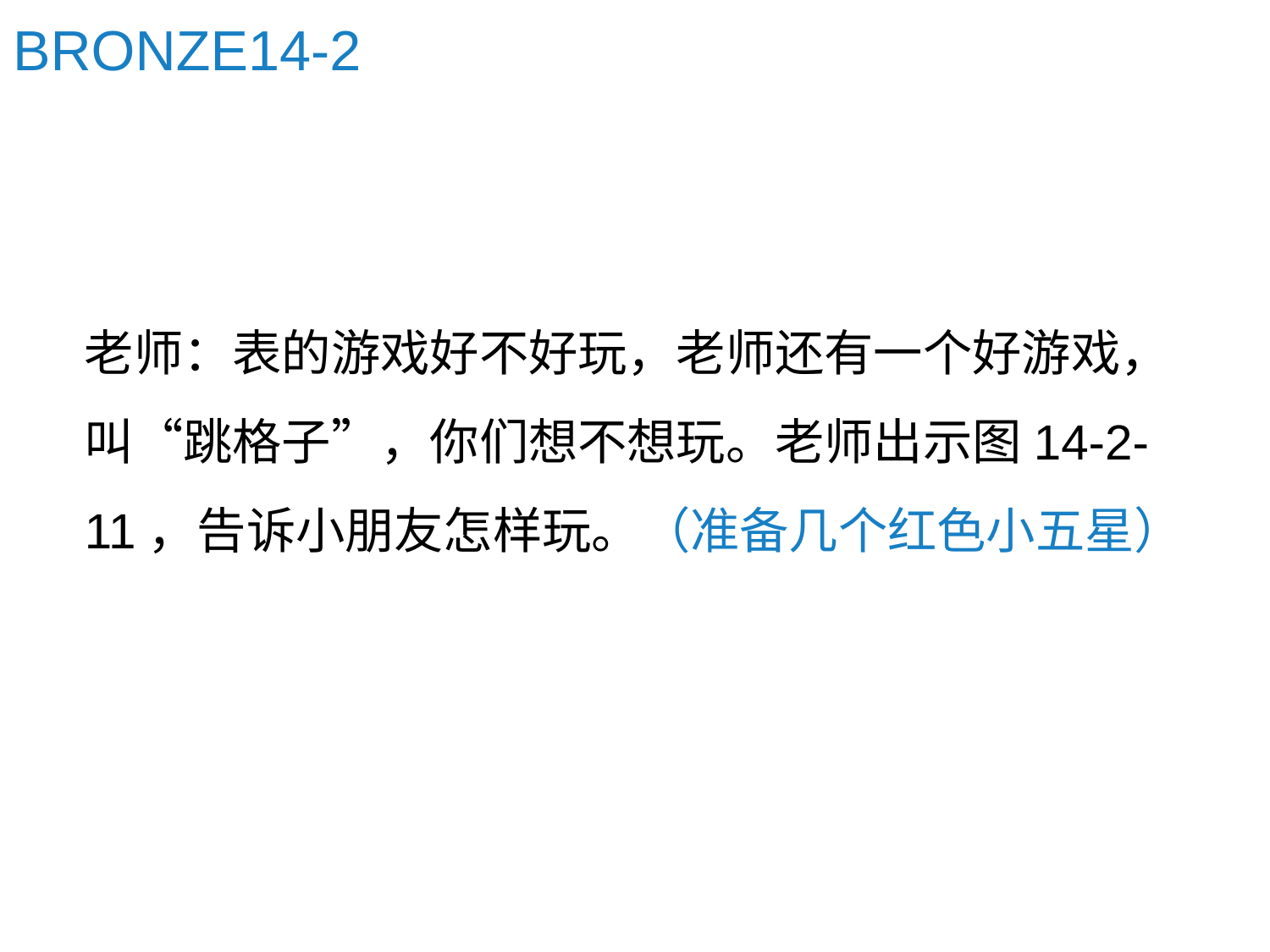

BRONZE14-2
老师：表的游戏好不好玩，老师还有一个好游戏，叫“跳格子”，你们想不想玩。老师出示图14-2-11，告诉小朋友怎样玩。（准备几个红色小五星）